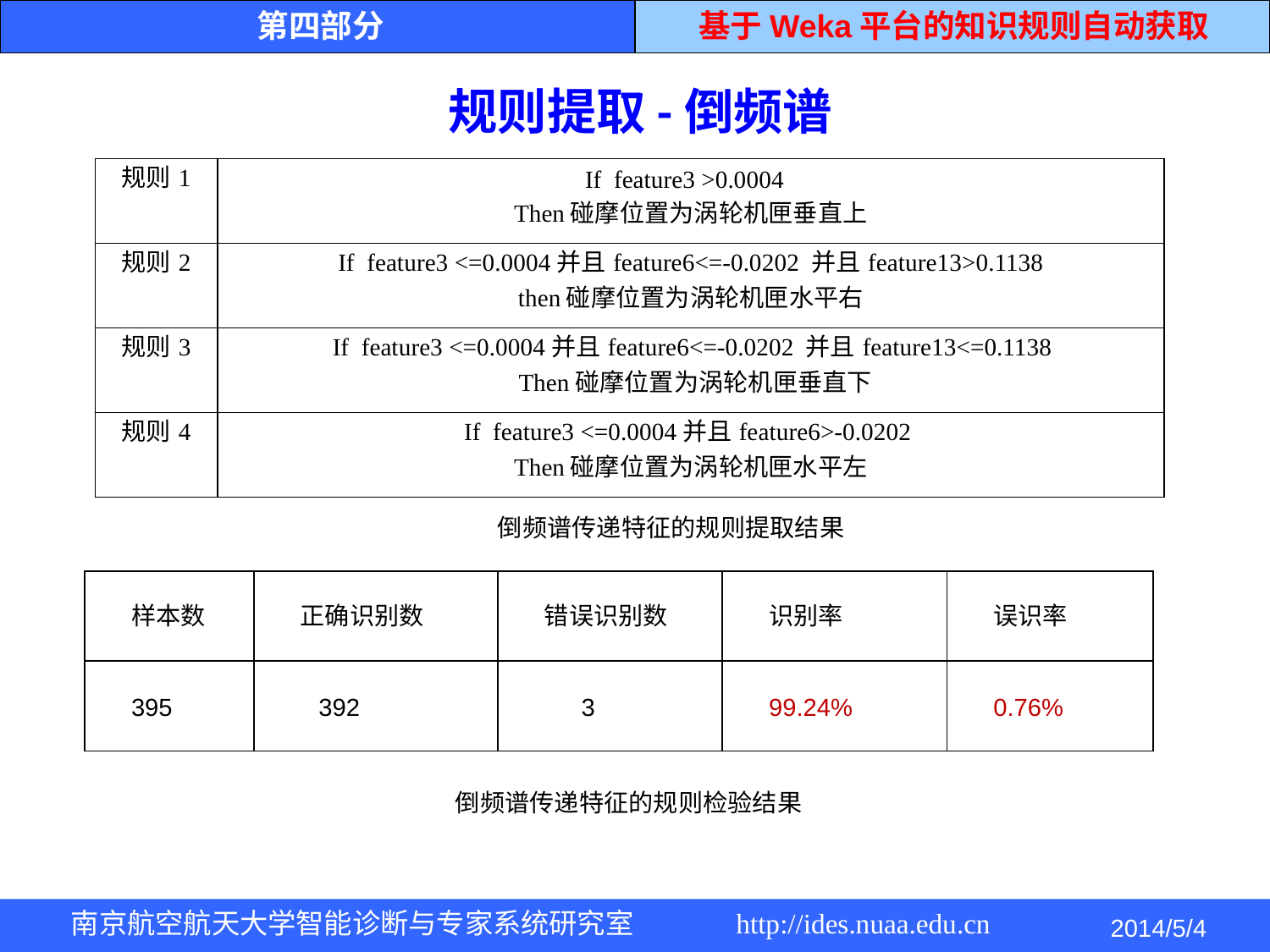

第四部分
基于Weka平台的知识规则自动获取
规则提取-倒频谱
| 规则1 | If feature3 >0.0004 Then碰摩位置为涡轮机匣垂直上 |
| --- | --- |
| 规则2 | If feature3 <=0.0004并且feature6<=-0.0202 并且feature13>0.1138 then碰摩位置为涡轮机匣水平右 |
| 规则3 | If feature3 <=0.0004并且feature6<=-0.0202 并且feature13<=0.1138 Then碰摩位置为涡轮机匣垂直下 |
| 规则4 | If feature3 <=0.0004并且feature6>-0.0202 Then碰摩位置为涡轮机匣水平左 |
倒频谱传递特征的规则提取结果
| 样本数 | 正确识别数 | 错误识别数 | 识别率 | 误识率 |
| --- | --- | --- | --- | --- |
| 395 | 392 | 3 | 99.24% | 0.76% |
倒频谱传递特征的规则检验结果
2014/5/4
南京航空航天大学智能诊断与专家系统研究室               http://ides.nuaa.edu.cn